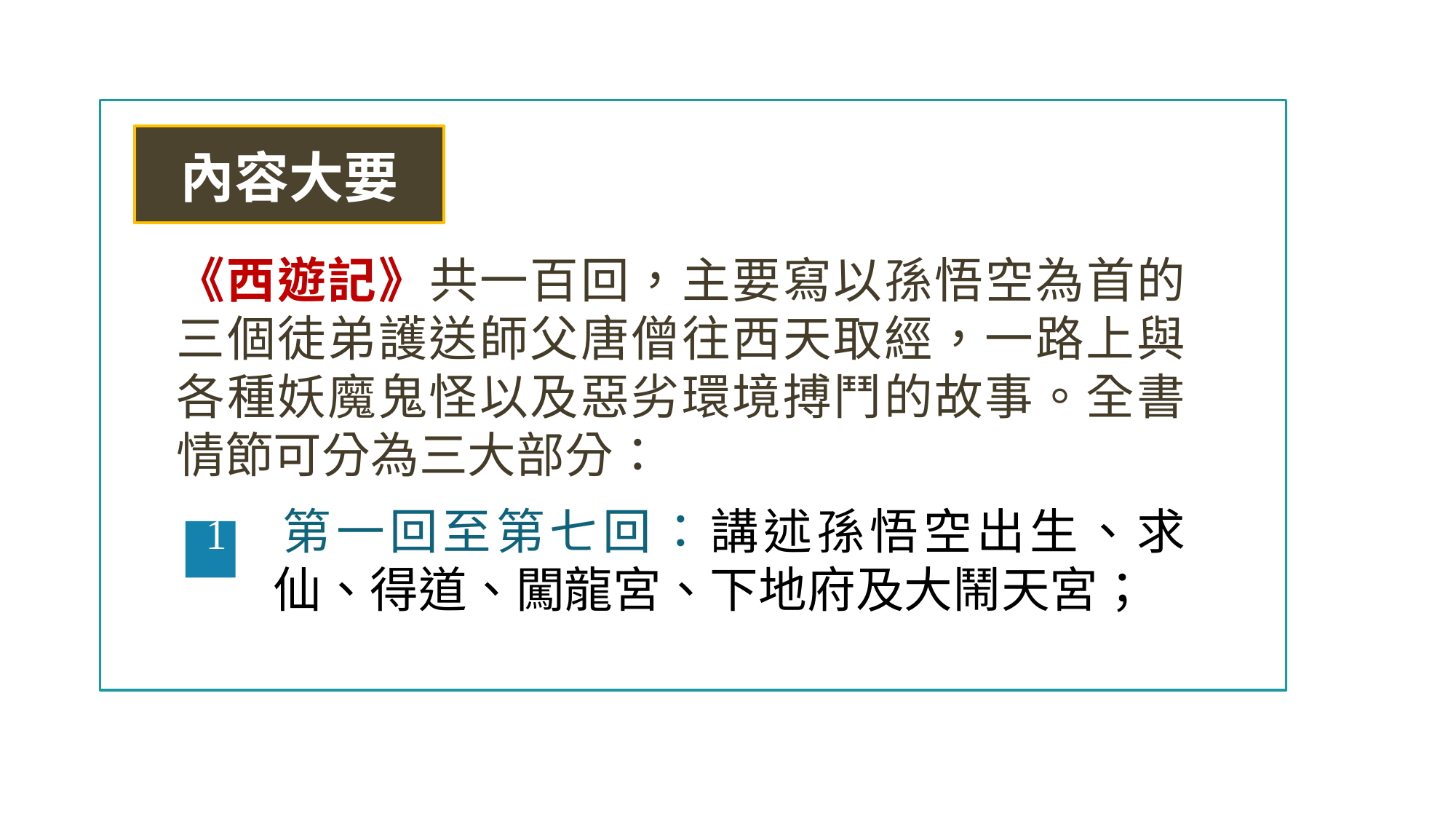

內容大要
《西遊記》共一百回，主要寫以孫悟空為首的三個徒弟護送師父唐僧往西天取經，一路上與各種妖魔鬼怪以及惡劣環境搏鬥的故事。全書情節可分為三大部分：
 1	第一回至第七回：講述孫悟空出生、求仙、得道、闖龍宮、下地府及大鬧天宮；